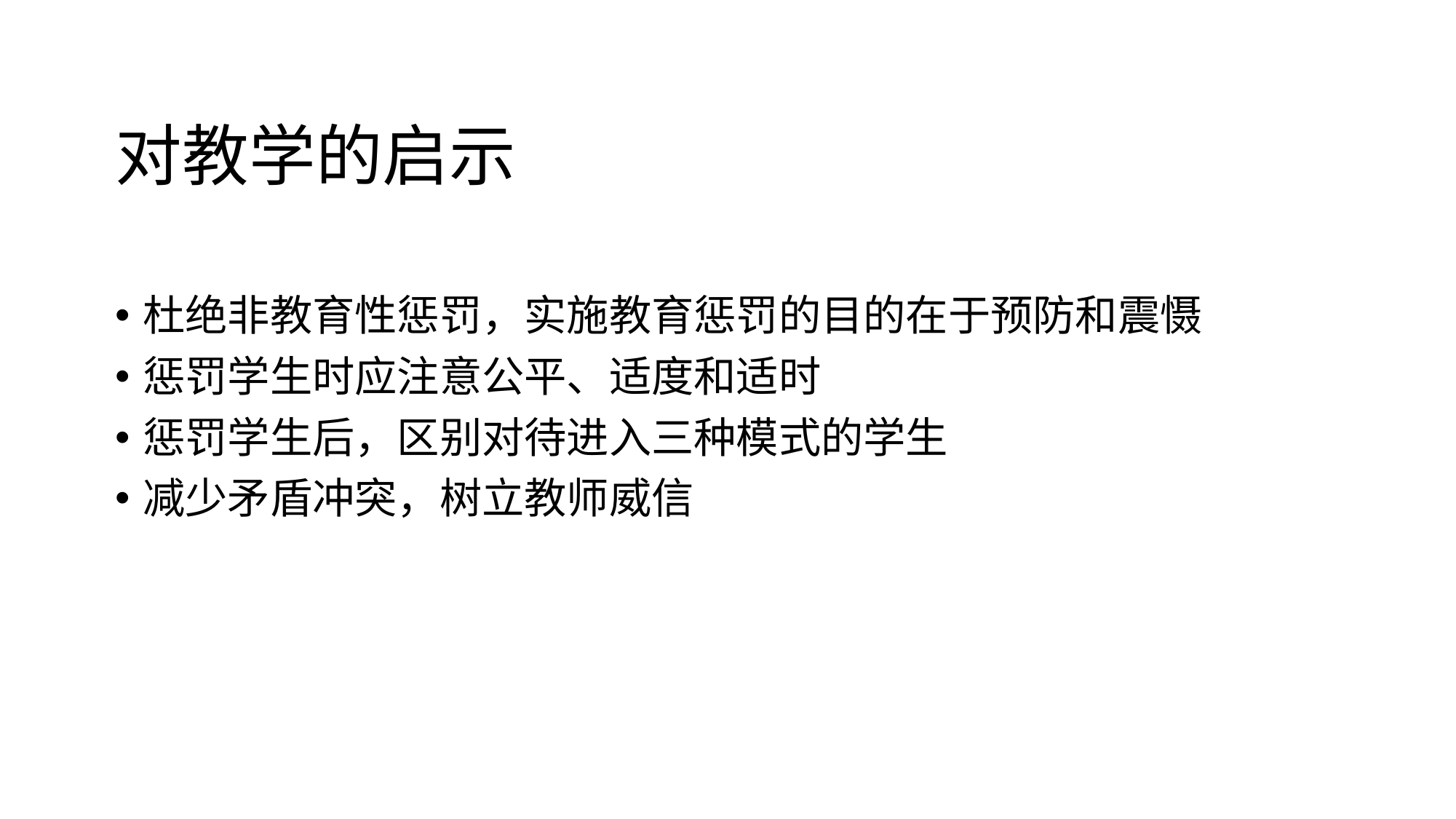

# 对教学的启示
杜绝非教育性惩罚，实施教育惩罚的目的在于预防和震慑
惩罚学生时应注意公平、适度和适时
惩罚学生后，区别对待进入三种模式的学生
减少矛盾冲突，树立教师威信